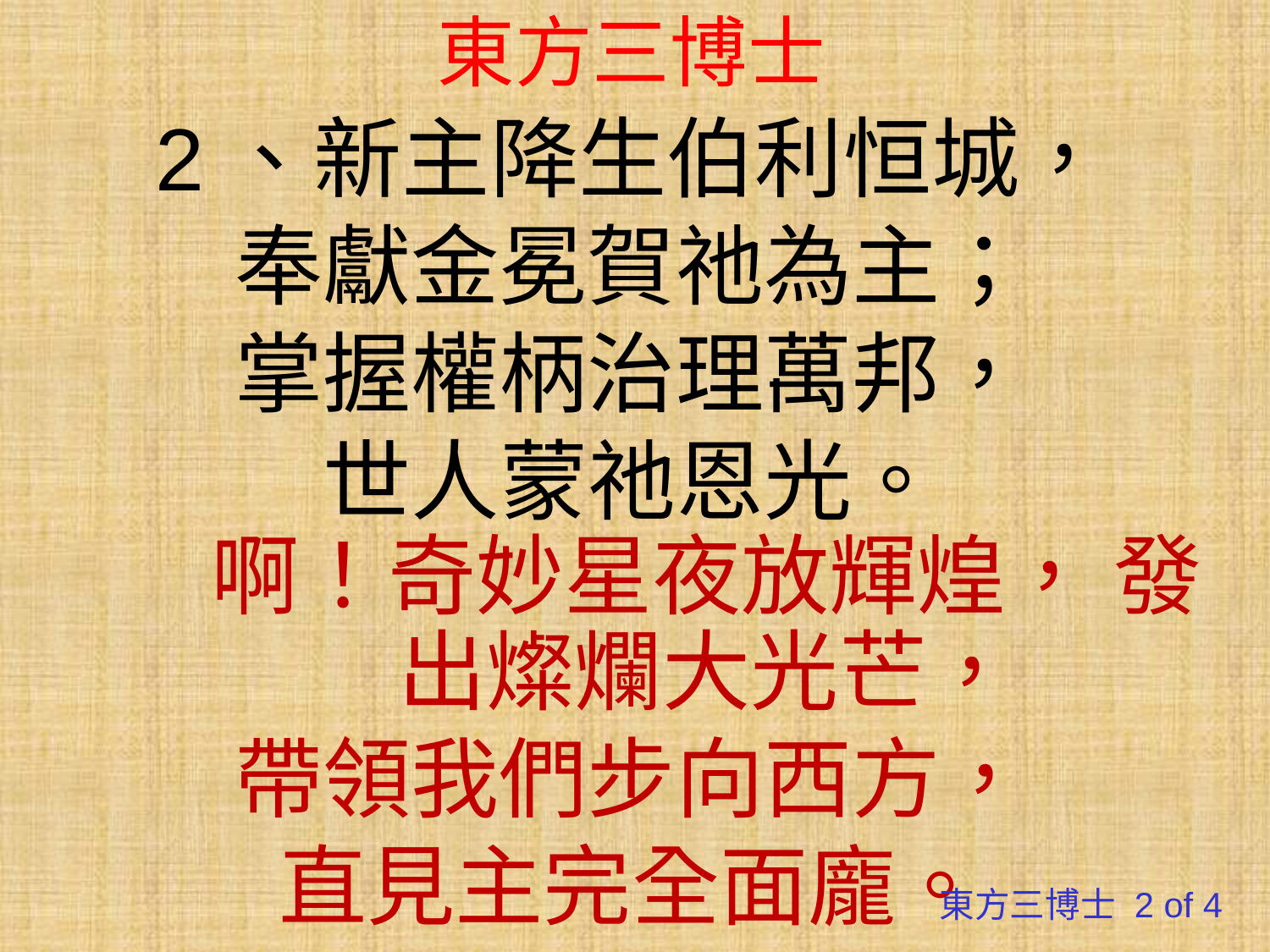

# 東方三博士
2、新主降生伯利恒城，
奉獻金冕賀祂為主；
掌握權柄治理萬邦，
世人蒙祂恩光。
啊！奇妙星夜放輝煌， 發出燦爛大光芒，
帶領我們步向西方，
直見主完全面龐。
東方三博士 2 of 4